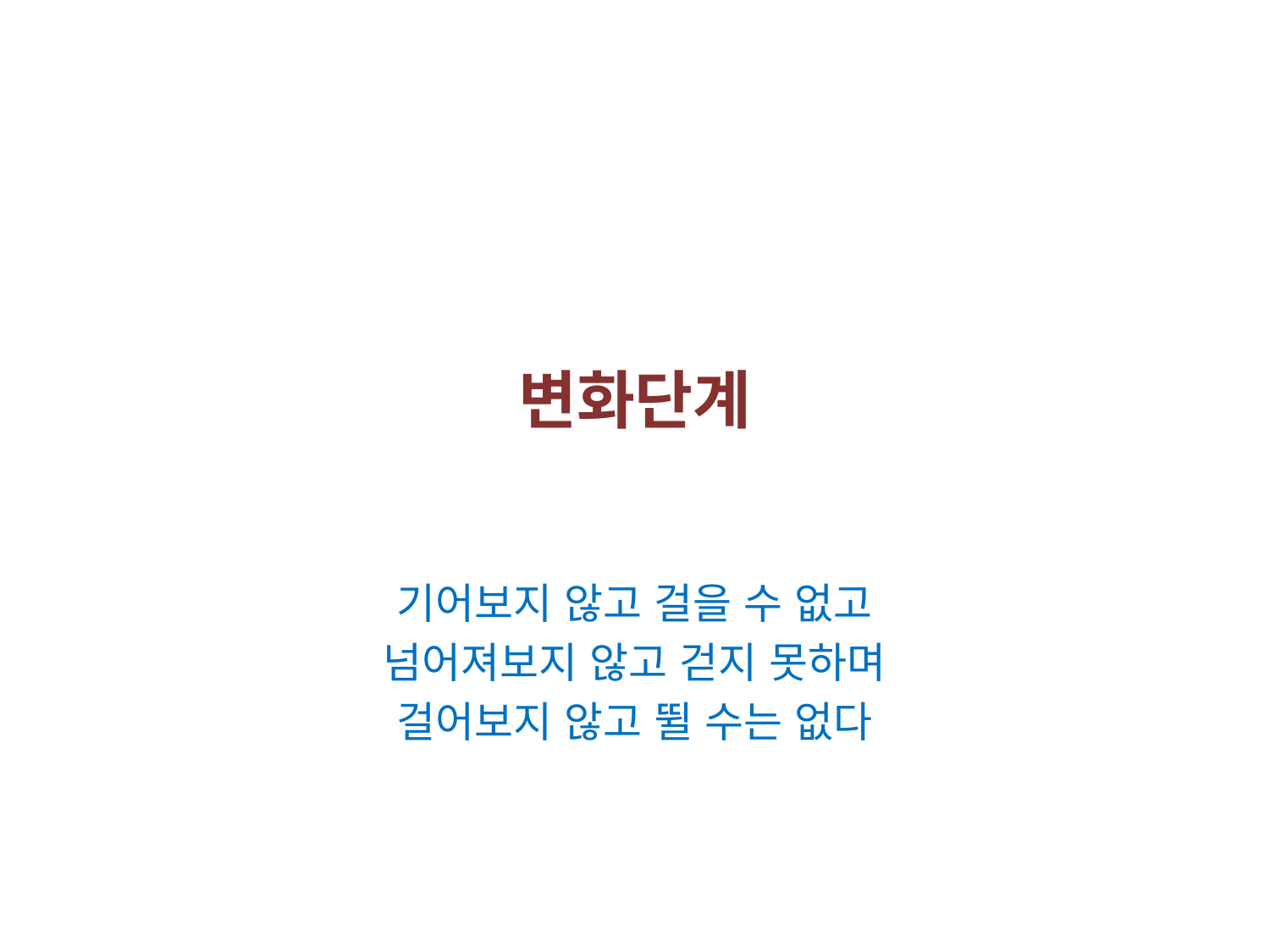

# 변화단계
기어보지 않고 걸을 수 없고
넘어져보지 않고 걷지 못하며
걸어보지 않고 뛸 수는 없다